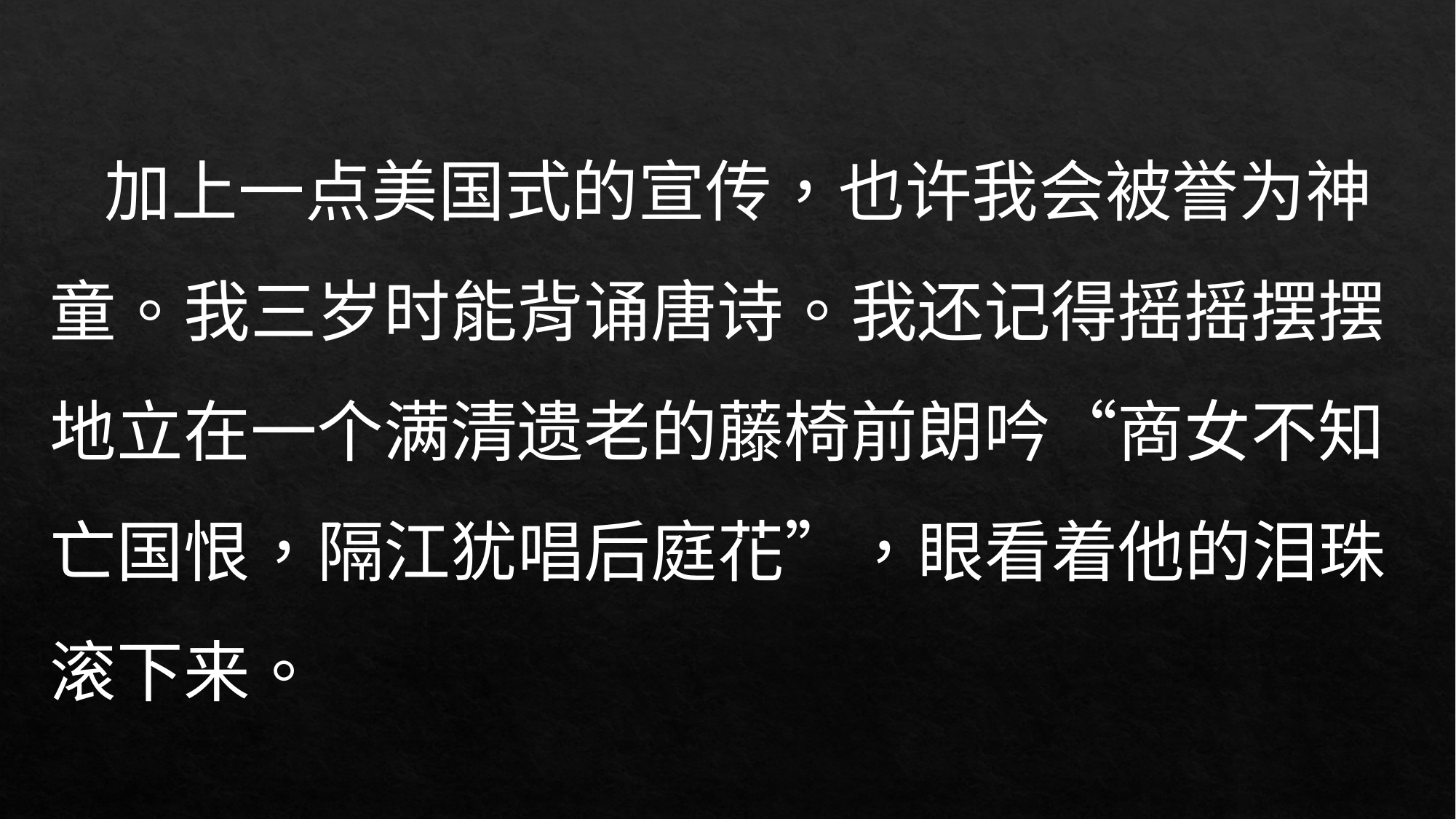

加上一点美国式的宣传，也许我会被誉为神童。我三岁时能背诵唐诗。我还记得摇摇摆摆地立在一个满清遗老的藤椅前朗吟“商女不知亡国恨，隔江犹唱后庭花”，眼看着他的泪珠滚下来。